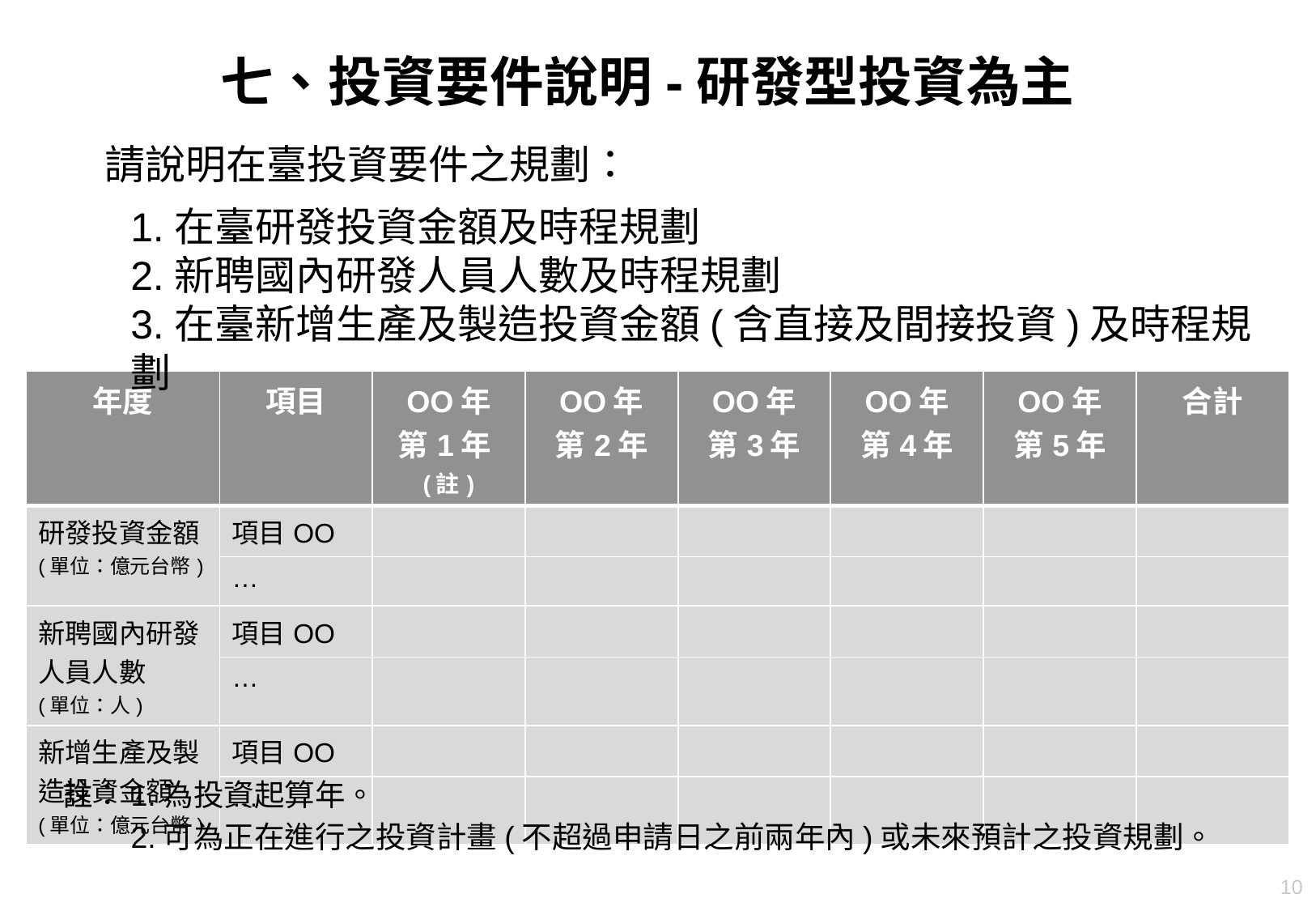

# 七、投資要件說明-研發型投資為主
請說明在臺投資要件之規劃：
1.在臺研發投資金額及時程規劃
2.新聘國內研發人員人數及時程規劃
3.在臺新增生產及製造投資金額(含直接及間接投資)及時程規劃
| 年度 | 項目 | OO年 第1年(註) | OO年 第2年 | OO年 第3年 | OO年 第4年 | OO年 第5年 | 合計 |
| --- | --- | --- | --- | --- | --- | --- | --- |
| 研發投資金額 (單位：億元台幣) | 項目OO |  |  |  |  |  |  |
|  | … |  |  |  |  |  |  |
| 新聘國內研發人員人數 (單位：人) | 項目OO |  |  |  |  |  |  |
|  | … |  |  |  |  |  |  |
| 新增生產及製造投資金額 (單位：億元台幣) | 項目OO |  |  |  |  |  |  |
|  | … |  |  |  |  |  |  |
註：1.為投資起算年。
        2.可為正在進行之投資計畫(不超過申請日之前兩年內)或未來預計之投資規劃。
10